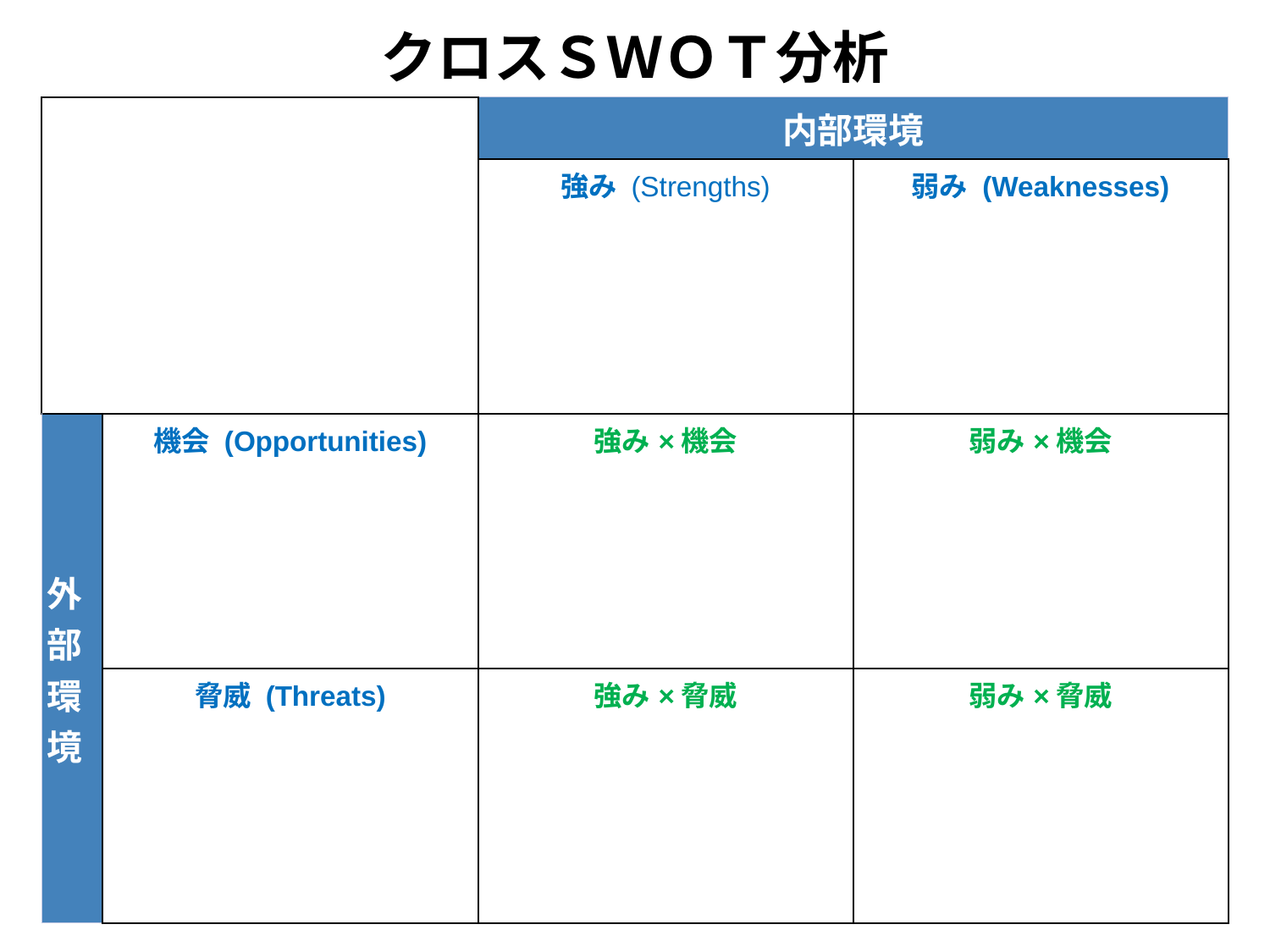

クロスＳＷＯＴ分析
|  |  | 内部環境 |  |
| --- | --- | --- | --- |
|  |  | 強み (Strengths) | 弱み (Weaknesses) |
| 外部環境 | 機会 (Opportunities) | 強み×機会 | 弱み×機会 |
|  | 脅威 (Threats) | 強み×脅威 | 弱み×脅威 |